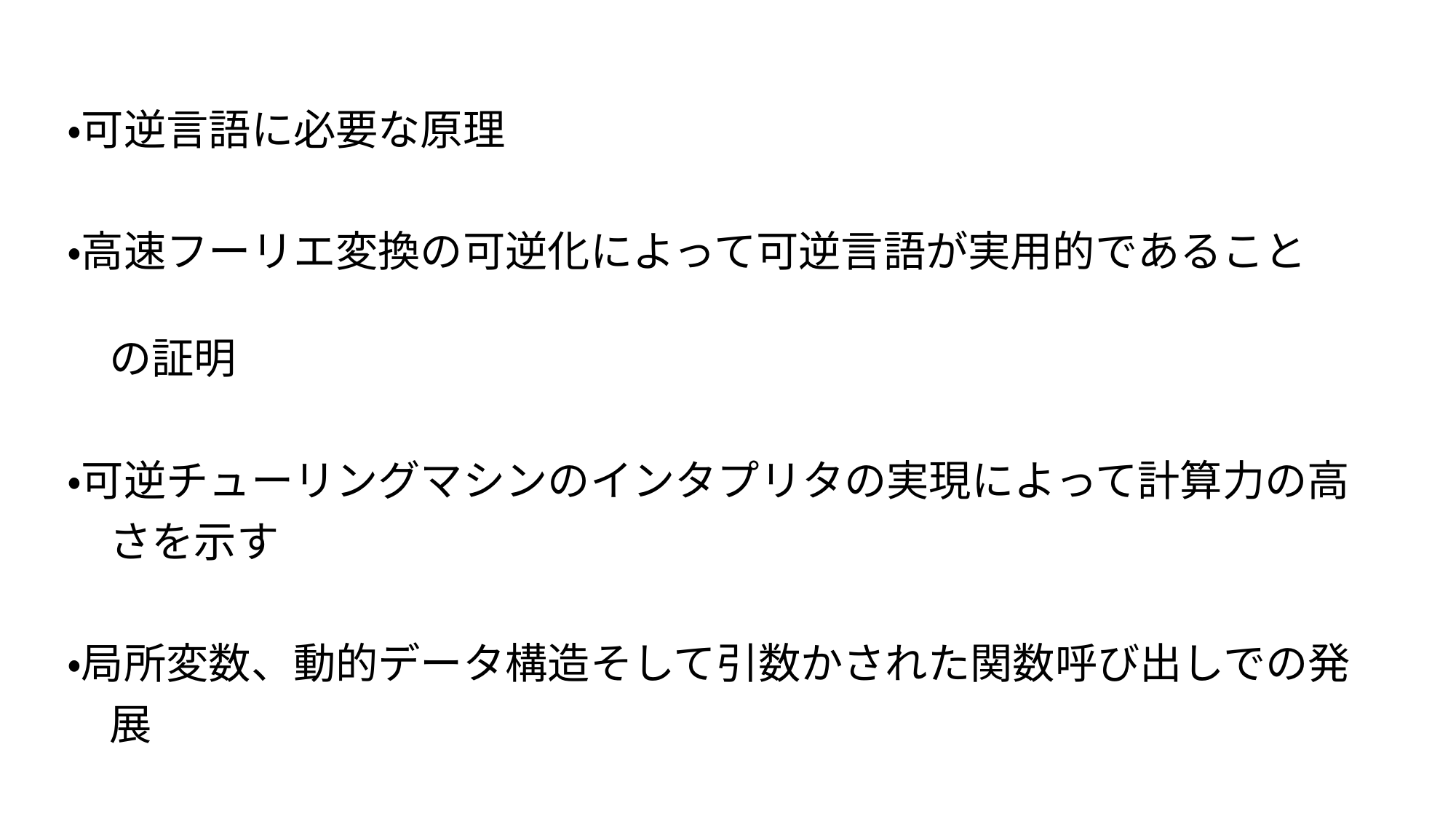

・可逆言語に必要な原理

・高速フーリエ変換の可逆化によって可逆言語が実用的であること
　の証明

・可逆チューリングマシンのインタプリタの実現によって計算力の高
　さを示す

・局所変数、動的データ構造そして引数かされた関数呼び出しでの発
　展